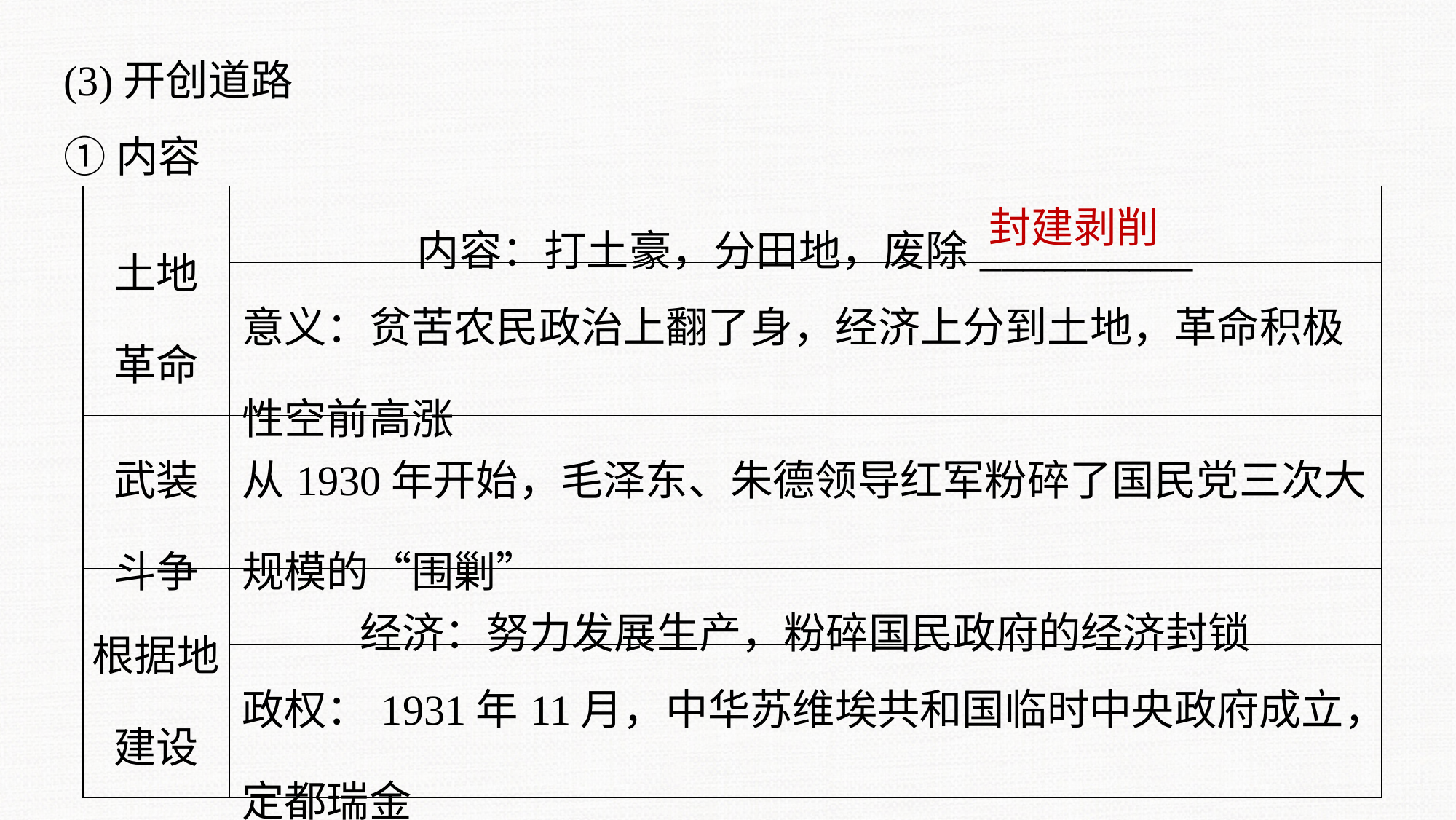

(3)开创道路
①内容
| 土地 革命 | 内容：打土豪，分田地，废除\_\_\_\_\_\_\_\_\_\_ |
| --- | --- |
|  | 意义：贫苦农民政治上翻了身，经济上分到土地，革命积极性空前高涨 |
| 武装 斗争 | 从1930年开始，毛泽东、朱德领导红军粉碎了国民党三次大规模的“围剿” |
| 根据地建设 | 经济：努力发展生产，粉碎国民政府的经济封锁 |
|  | 政权：1931年11月，中华苏维埃共和国临时中央政府成立，定都瑞金 |
封建剥削